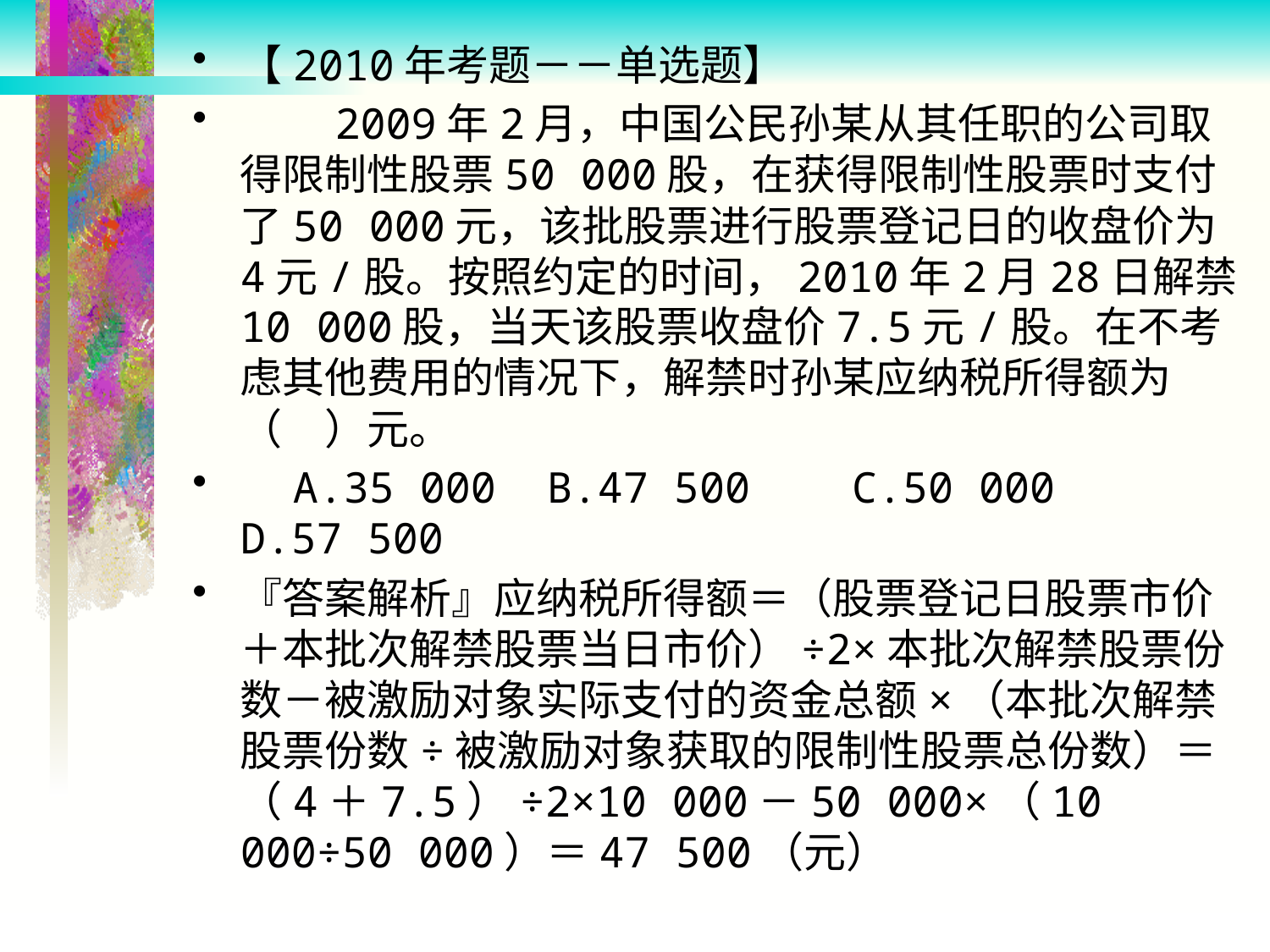

【2010年考题－－单选题】
　　2009年2月，中国公民孙某从其任职的公司取得限制性股票50 000股，在获得限制性股票时支付了50 000元，该批股票进行股票登记日的收盘价为4元/股。按照约定的时间，2010年2月28日解禁10 000股，当天该股票收盘价7.5元/股。在不考虑其他费用的情况下，解禁时孙某应纳税所得额为（　）元。
　A.35 000  B.47 500    C.50 000    D.57 500
『答案解析』应纳税所得额＝（股票登记日股票市价＋本批次解禁股票当日市价）÷2×本批次解禁股票份数－被激励对象实际支付的资金总额×（本批次解禁股票份数÷被激励对象获取的限制性股票总份数）＝（4＋7.5）÷2×10 000－50 000×（10 000÷50 000）＝47 500（元）